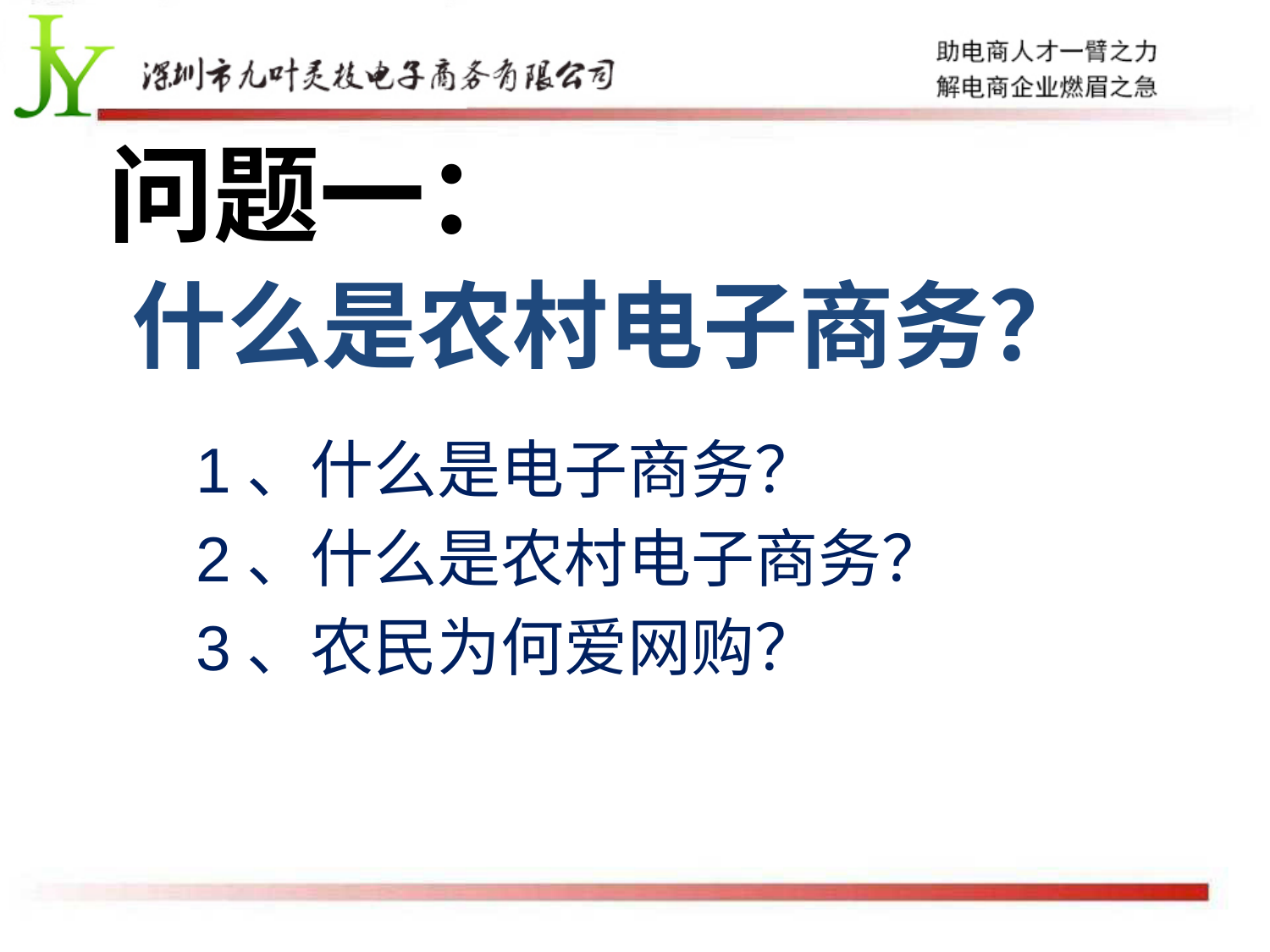

# 问题一： 什么是农村电子商务？
1、什么是电子商务？
2、什么是农村电子商务？
3、农民为何爱网购？